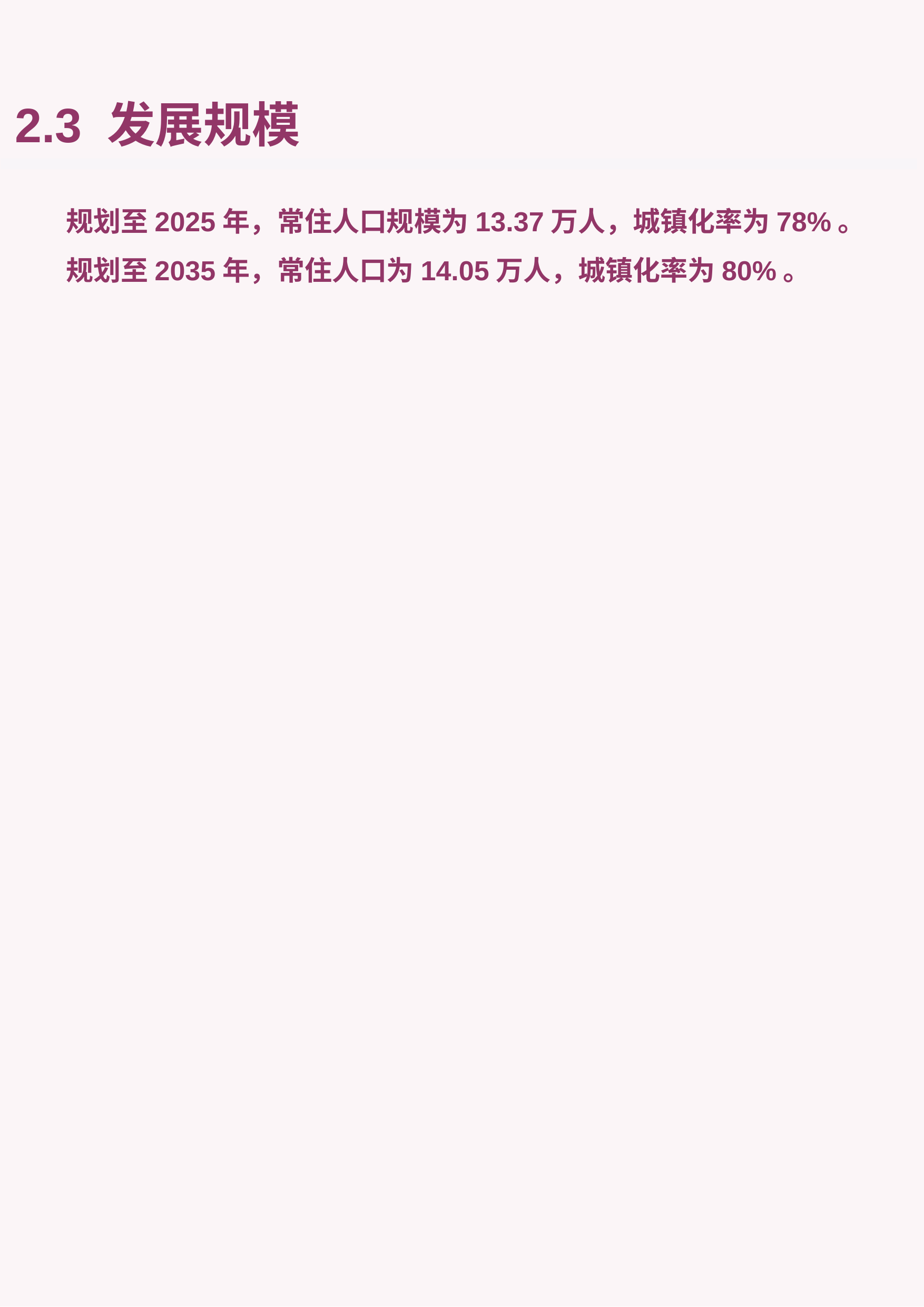

2.3 发展规模
规划至2025年，常住人口规模为13.37万人，城镇化率为78%。
规划至2035年，常住人口为14.05万人，城镇化率为80%。